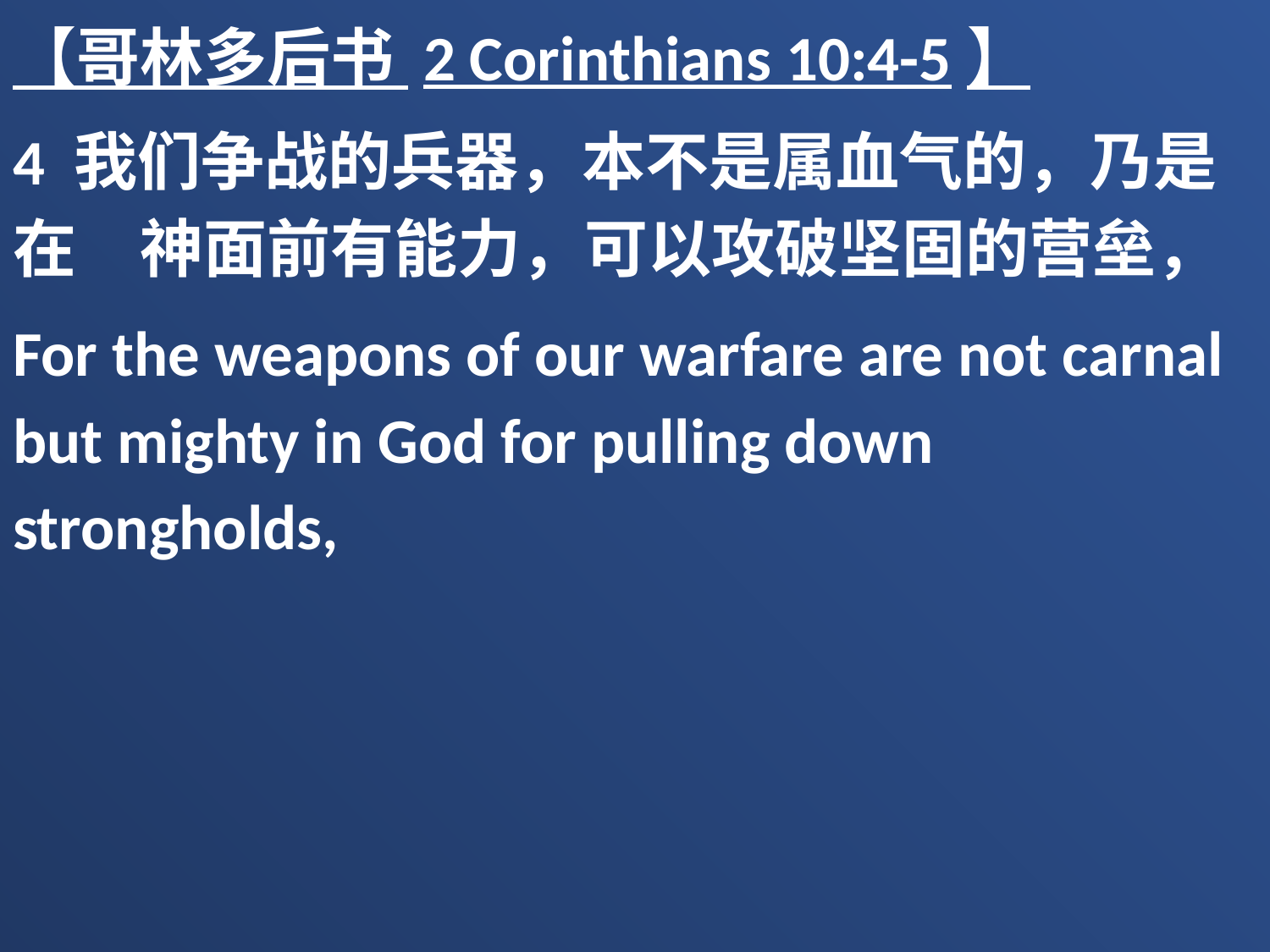

【哥林多后书 2 Corinthians 10:4-5】
4 我们争战的兵器，本不是属血气的，乃是在　神面前有能力，可以攻破坚固的营垒，
For the weapons of our warfare are not carnal but mighty in God for pulling down strongholds,